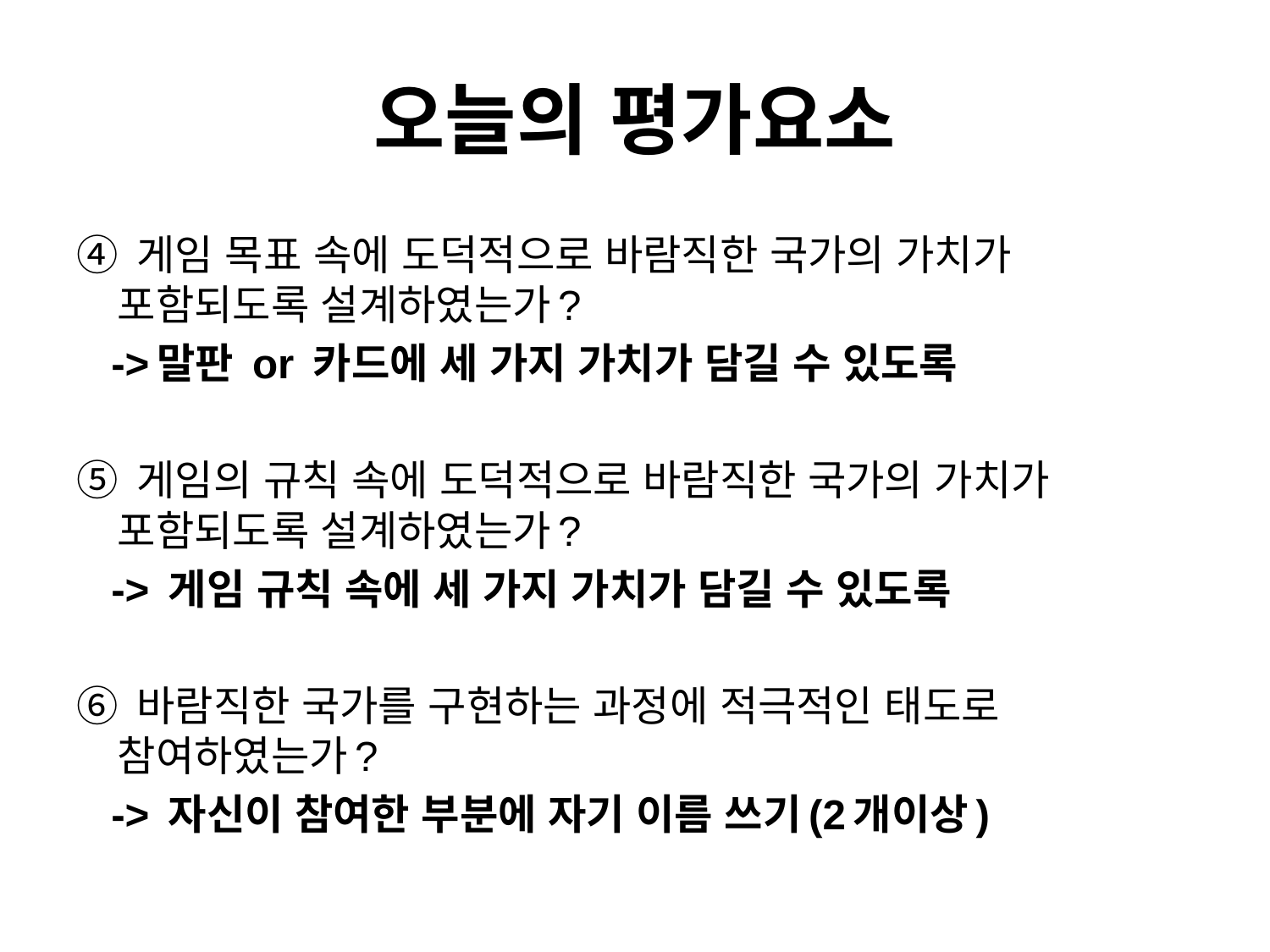

# 오늘의 평가요소
④ 게임 목표 속에 도덕적으로 바람직한 국가의 가치가 포함되도록 설계하였는가?
   ->말판 or 카드에 세 가지 가치가 담길 수 있도록

⑤ 게임의 규칙 속에 도덕적으로 바람직한 국가의 가치가 포함되도록 설계하였는가?
   -> 게임 규칙 속에 세 가지 가치가 담길 수 있도록

⑥ 바람직한 국가를 구현하는 과정에 적극적인 태도로 참여하였는가?
   -> 자신이 참여한 부분에 자기 이름 쓰기(2개이상)